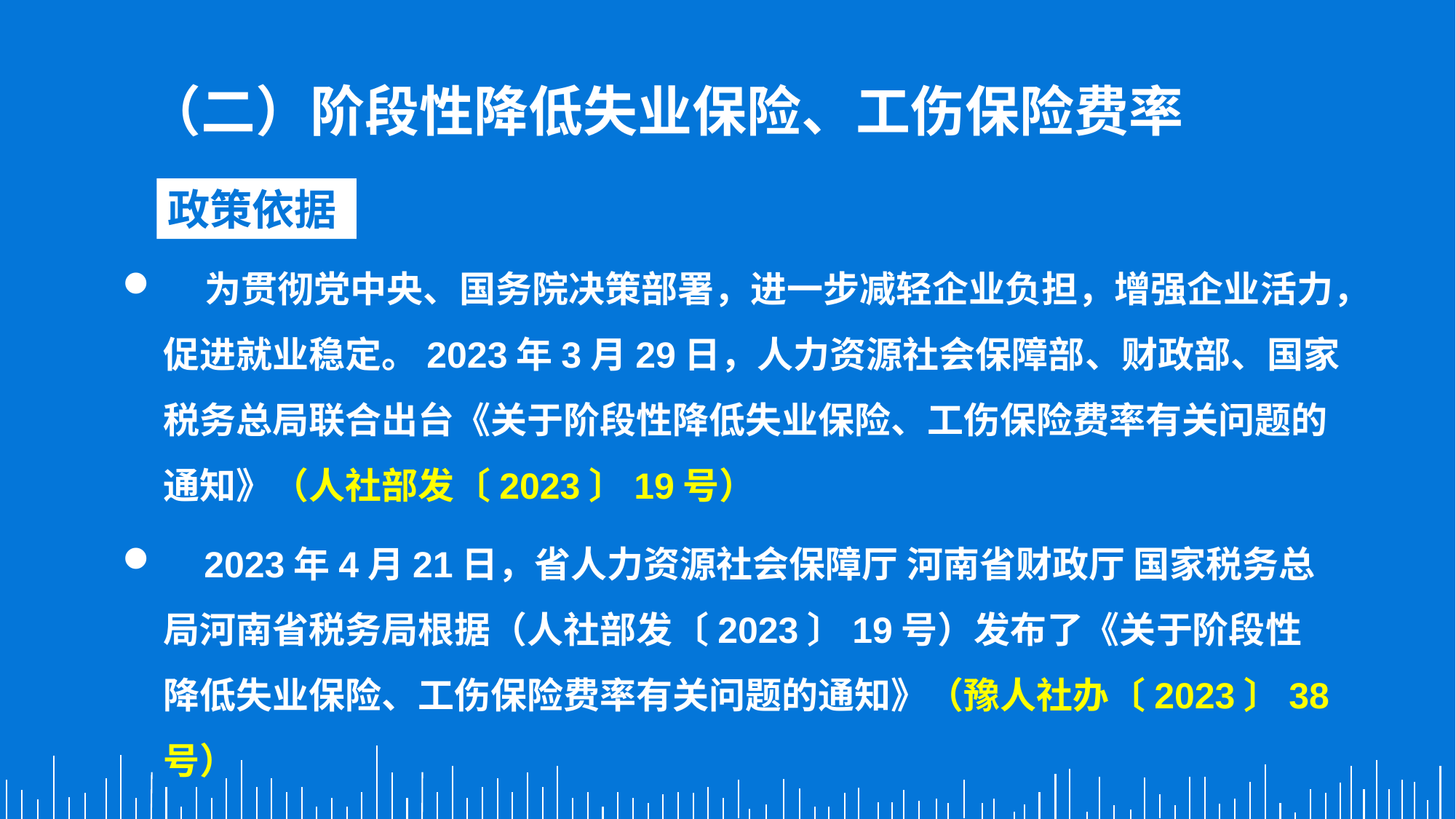

（二）阶段性降低失业保险、工伤保险费率
政策依据
    为贯彻党中央、国务院决策部署，进一步减轻企业负担，增强企业活力，促进就业稳定。2023年3月29日，人力资源社会保障部、财政部、国家税务总局联合出台《关于阶段性降低失业保险、工伤保险费率有关问题的通知》（人社部发〔2023〕19号）
    2023年4月21日，省人力资源社会保障厅 河南省财政厅 国家税务总局河南省税务局根据（人社部发〔2023〕19号）发布了《关于阶段性降低失业保险、工伤保险费率有关问题的通知》（豫人社办〔2023〕38号）